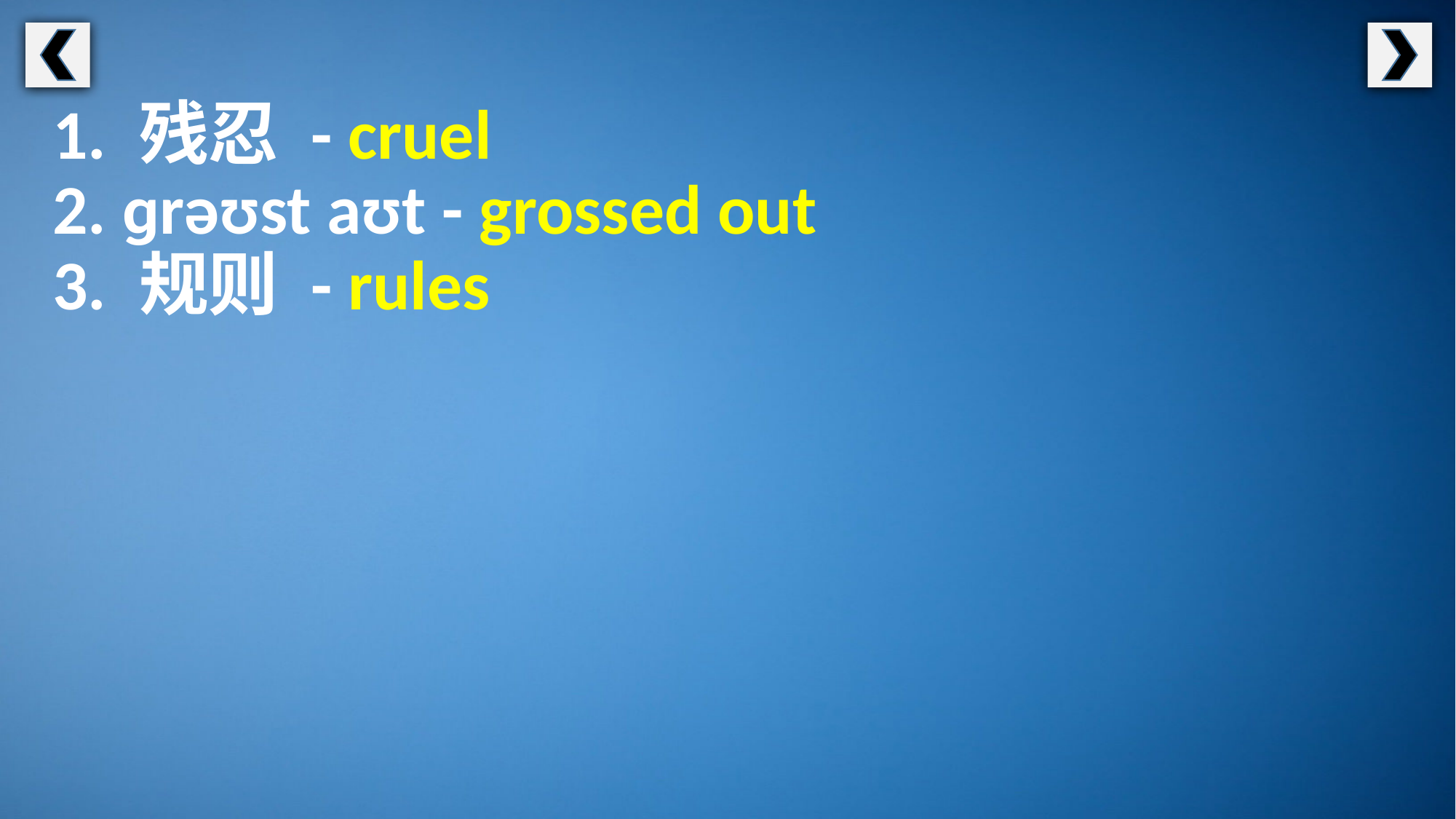

1. 残忍 - cruel
2. ɡrəʊst aʊt - grossed out
3. 规则 - rules